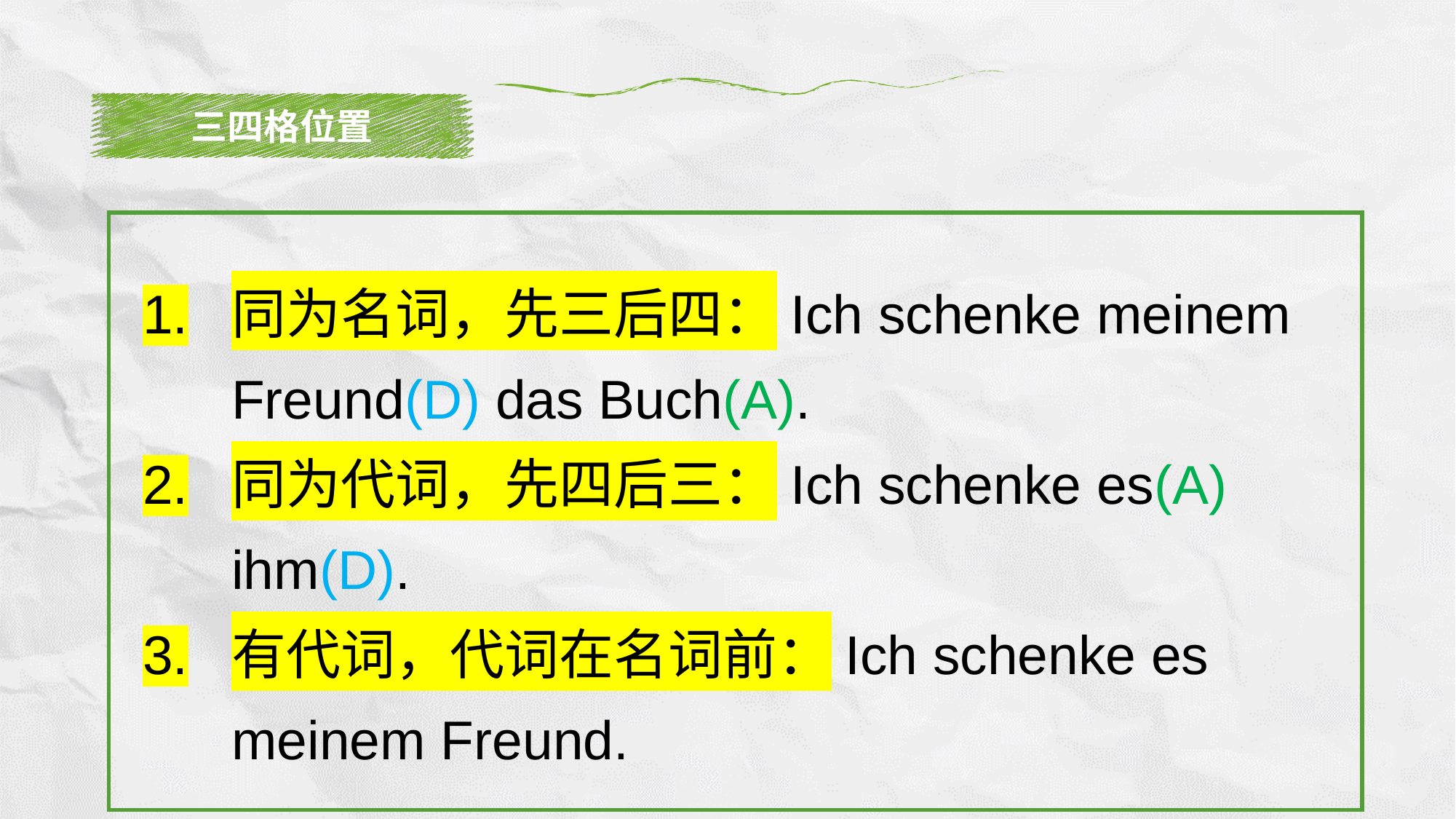

三四格位置

同为名词，先三后四：Ich schenke meinem Freund(D) das Buch(A).
同为代词，先四后三：Ich schenke es(A) ihm(D).
有代词，代词在名词前：Ich schenke es meinem Freund.